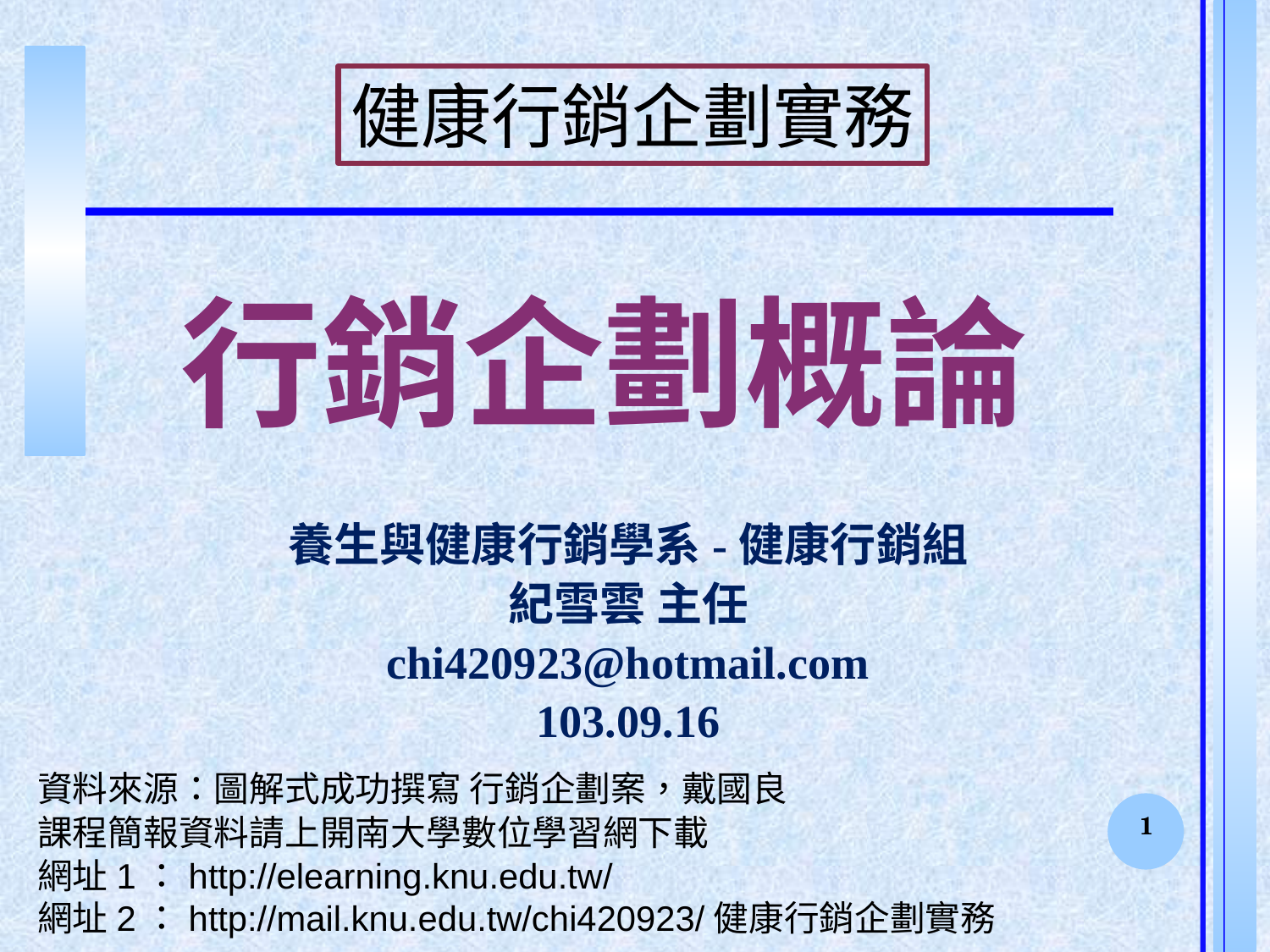

健康行銷企劃實務
# 行銷企劃概論
養生與健康行銷學系-健康行銷組
紀雪雲 主任
chi420923@hotmail.com
103.09.16
資料來源：圖解式成功撰寫 行銷企劃案，戴國良
1
課程簡報資料請上開南大學數位學習網下載
網址1：http://elearning.knu.edu.tw/
網址2：http://mail.knu.edu.tw/chi420923/健康行銷企劃實務